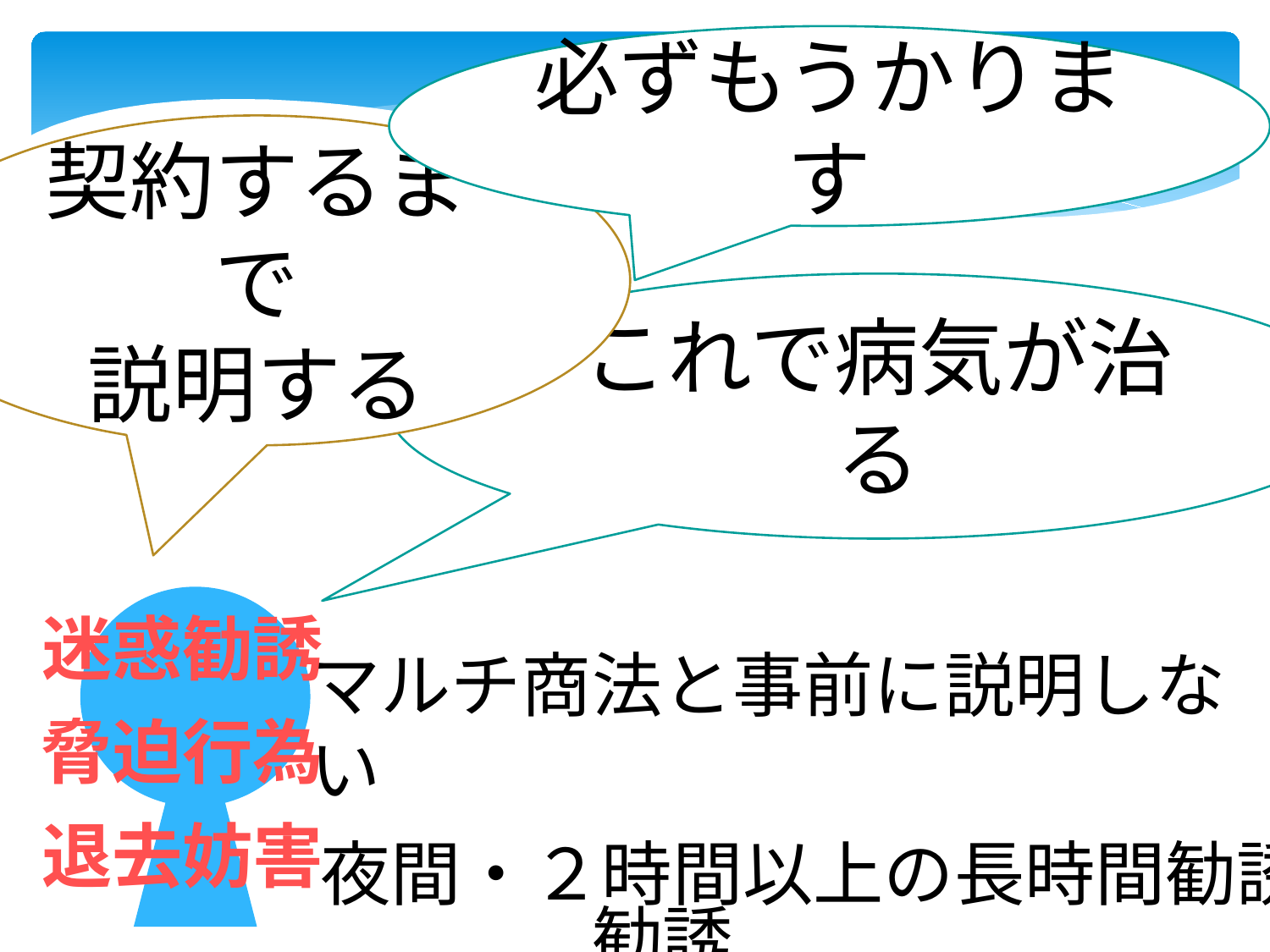

必ずもうかります
契約するまで
説明する
これで病気が治る

迷惑勧誘
マルチ商法と事前に説明しない
　　　　　　　　　　　　　　　　　勧誘

脅迫行為
退去妨害
夜間・２時間以上の長時間勧誘